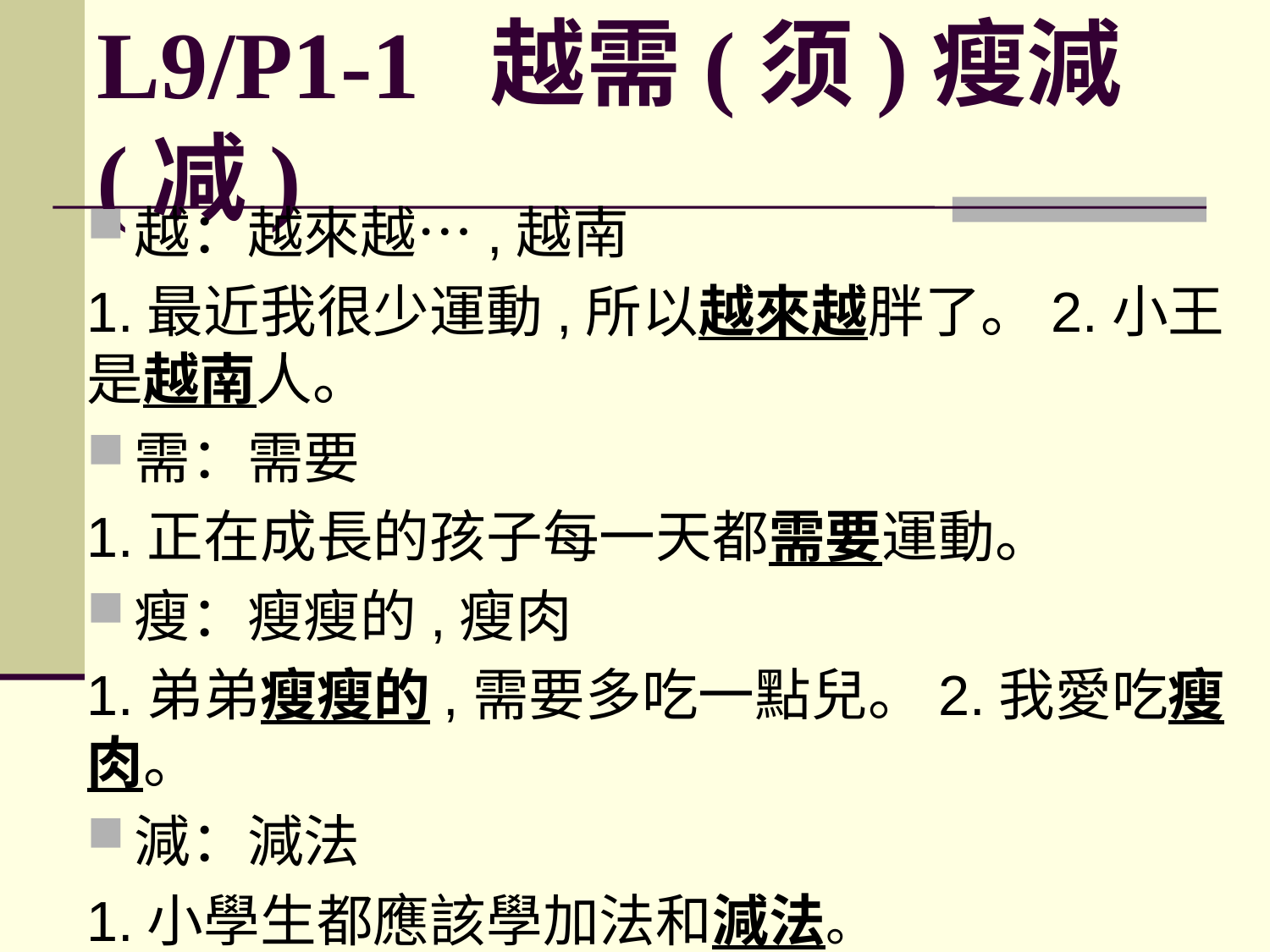

# L9/P1-1  越需(须)瘦減(减)
越：越來越…,越南
1.最近我很少運動,所以越來越胖了。2.小王是越南人。
需：需要
1.正在成長的孩子每一天都需要運動。
瘦：瘦瘦的,瘦肉
1.弟弟瘦瘦的,需要多吃一點兒。2.我愛吃瘦肉。
減：減法
1.小學生都應該學加法和減法。